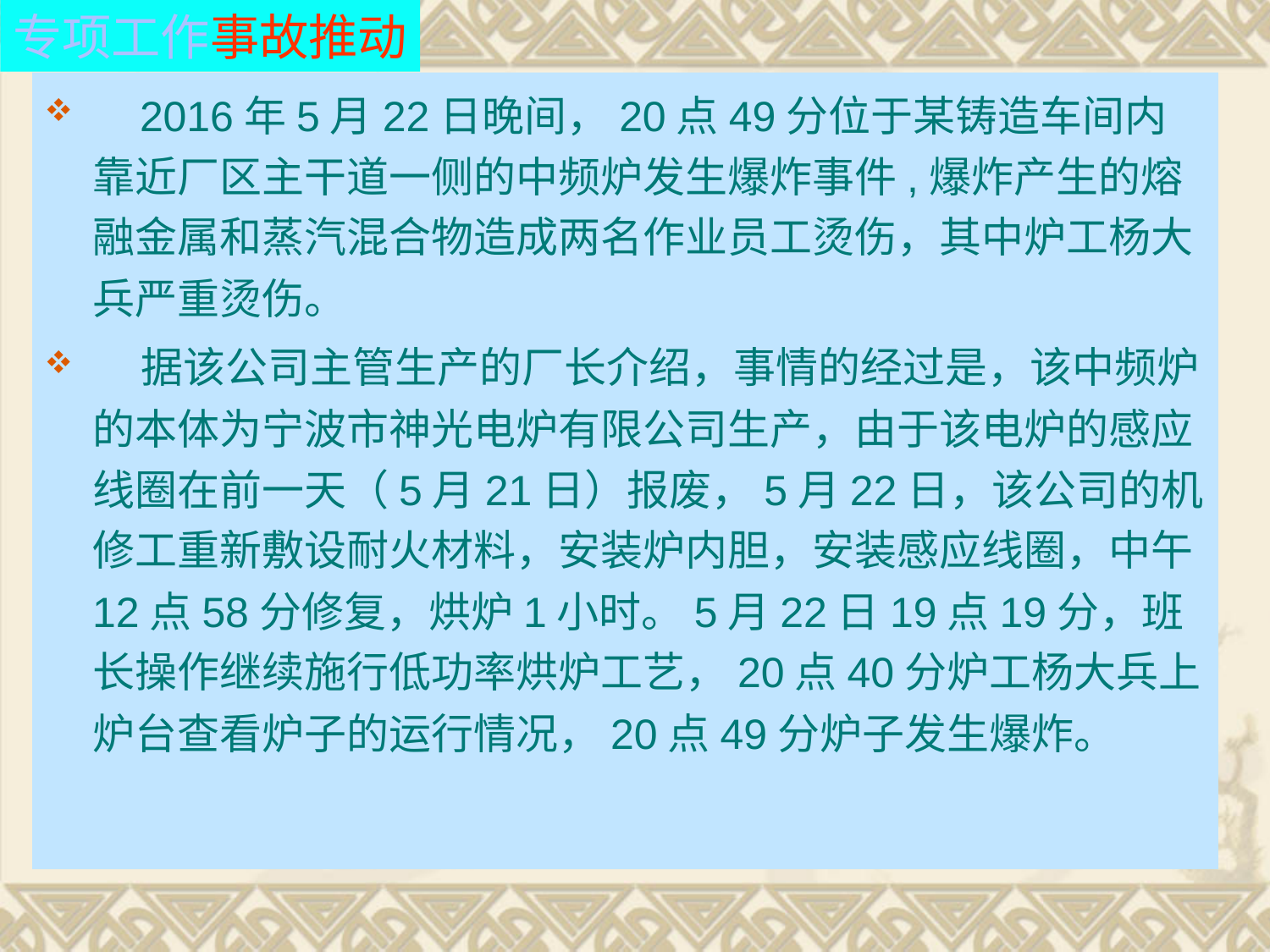

专项工作事故推动
    2016年5月22日晚间，20点49分位于某铸造车间内靠近厂区主干道一侧的中频炉发生爆炸事件,爆炸产生的熔融金属和蒸汽混合物造成两名作业员工烫伤，其中炉工杨大兵严重烫伤。
    据该公司主管生产的厂长介绍，事情的经过是，该中频炉的本体为宁波市神光电炉有限公司生产，由于该电炉的感应线圈在前一天（5月21日）报废，5月22日，该公司的机修工重新敷设耐火材料，安装炉内胆，安装感应线圈，中午12点58分修复，烘炉1小时。5月22日19点19分，班长操作继续施行低功率烘炉工艺，20点40分炉工杨大兵上炉台查看炉子的运行情况，20点49分炉子发生爆炸。